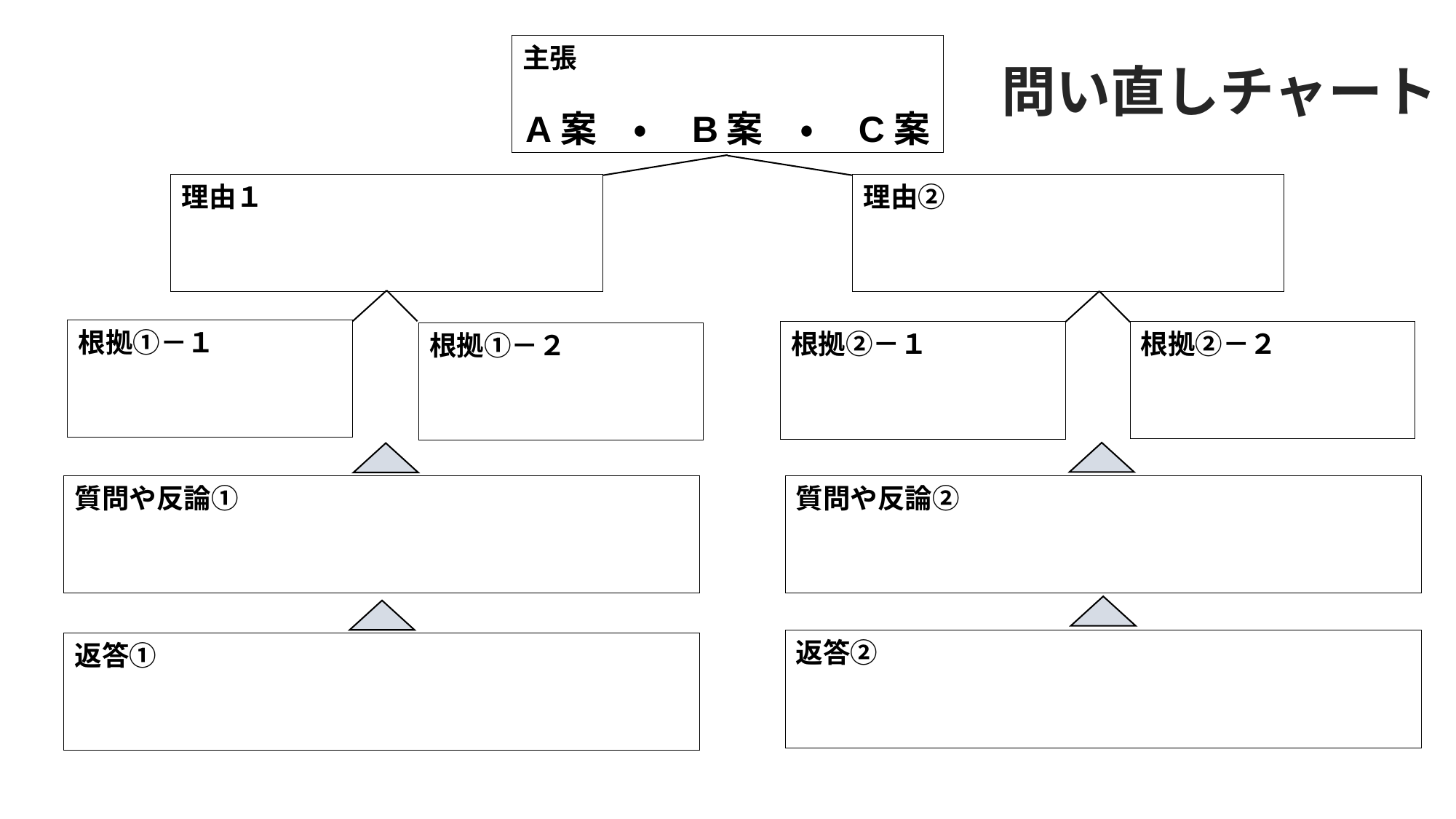

主張

A案　・　B案　・　C案
問い直しチャート
理由１

理由②
根拠①－１
根拠②－２
根拠②－１
根拠①－２

質問や反論②
質問や反論①

返答②
返答①